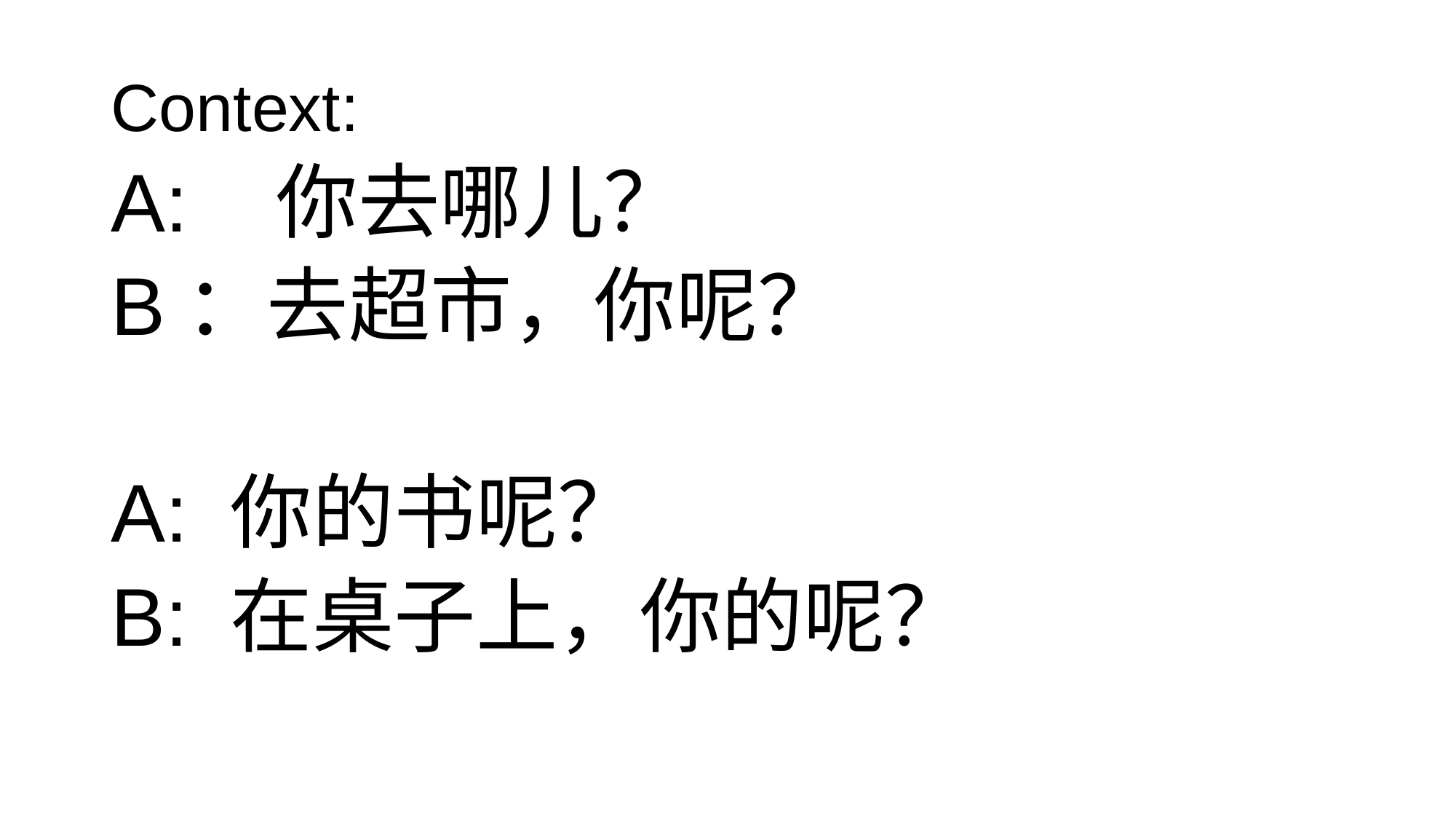

Context:
A:   你去哪儿？
B：去超市，你呢？

A: 你的书呢？
B: 在桌子上，你的呢？